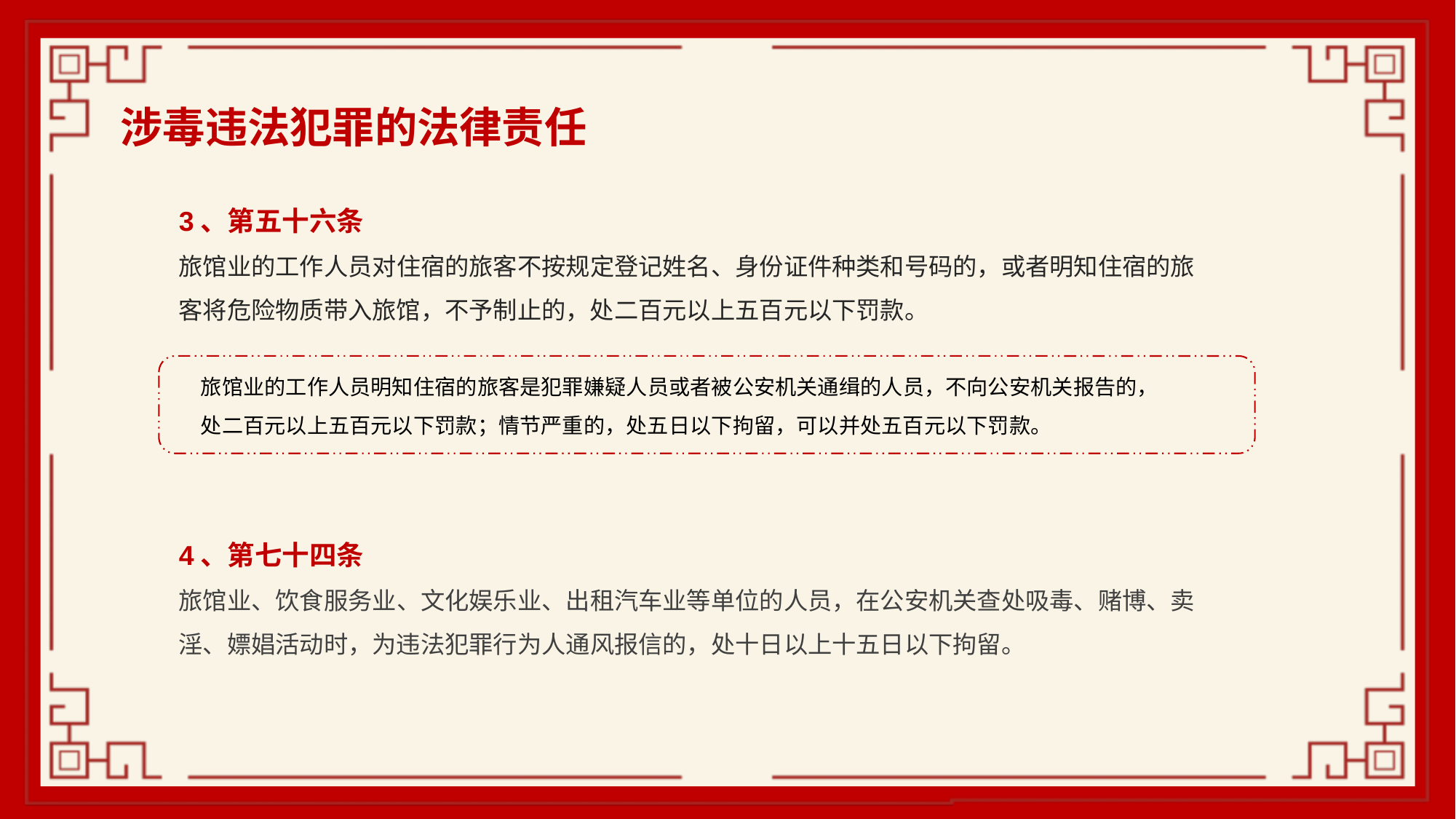

涉毒违法犯罪的法律责任
3、第五十六条
旅馆业的工作人员对住宿的旅客不按规定登记姓名、身份证件种类和号码的，或者明知住宿的旅客将危险物质带入旅馆，不予制止的，处二百元以上五百元以下罚款。

旅馆业的工作人员明知住宿的旅客是犯罪嫌疑人员或者被公安机关通缉的人员，不向公安机关报告的，处二百元以上五百元以下罚款；情节严重的，处五日以下拘留，可以并处五百元以下罚款。
4、第七十四条
旅馆业、饮食服务业、文化娱乐业、出租汽车业等单位的人员，在公安机关查处吸毒、赌博、卖淫、嫖娼活动时，为违法犯罪行为人通风报信的，处十日以上十五日以下拘留。